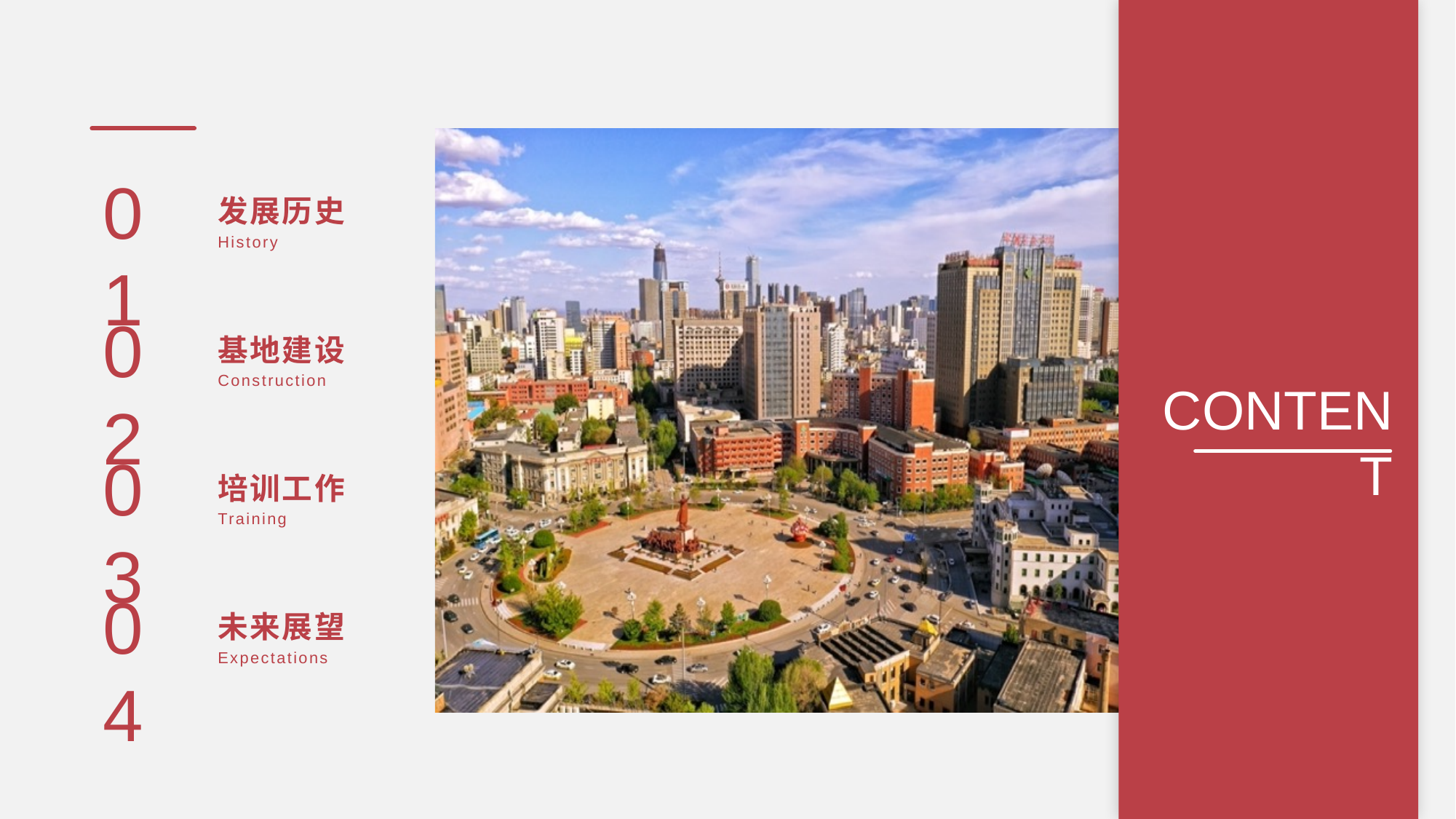

01
发展历史
History
02
基地建设
Construction
CONTENT
03
培训工作
Training
04
未来展望
Expectations